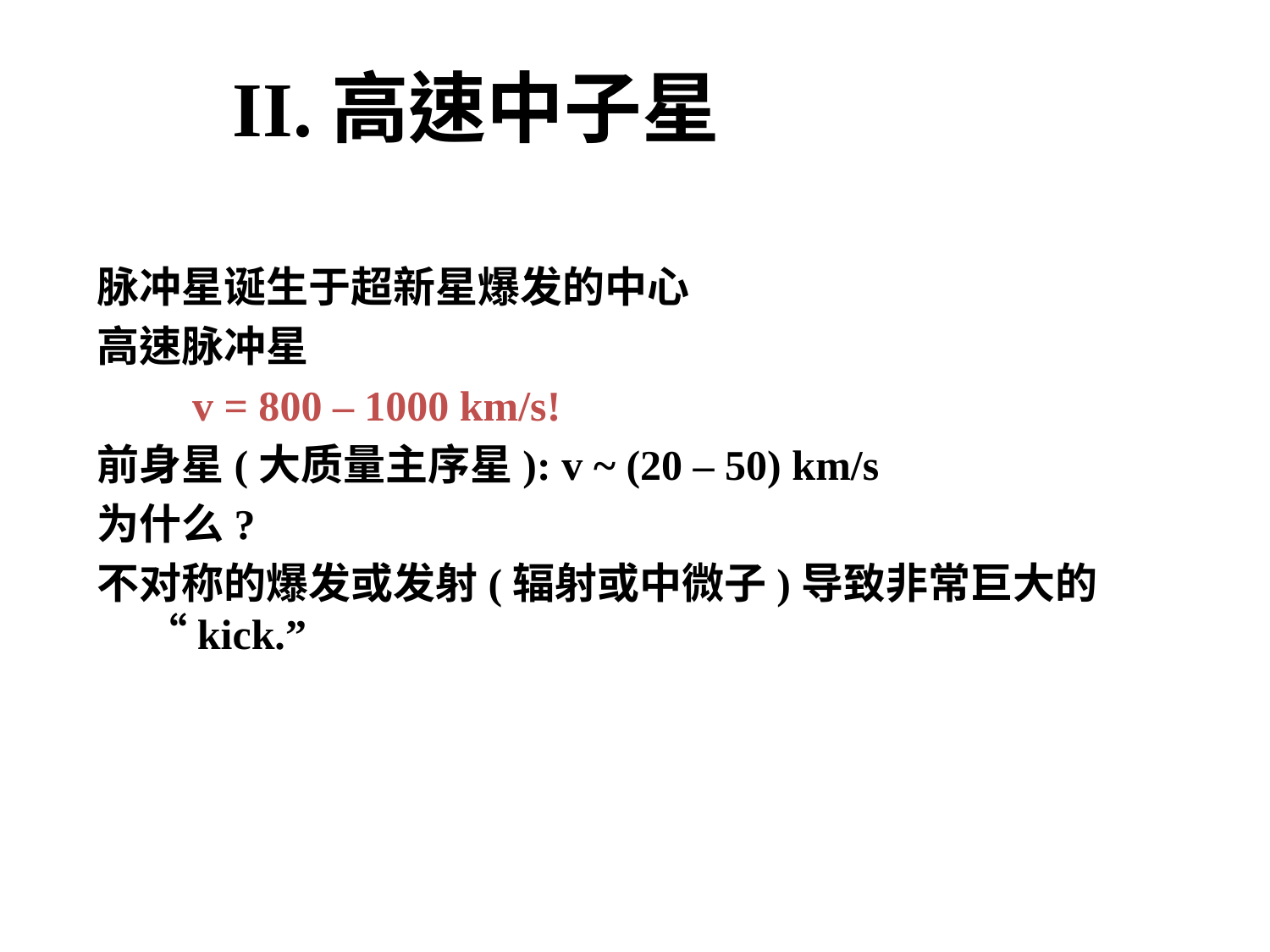

# II.高速中子星
脉冲星诞生于超新星爆发的中心
高速脉冲星
         v = 800 – 1000 km/s!
前身星(大质量主序星): v ~ (20 – 50) km/s
为什么?
不对称的爆发或发射(辐射或中微子)导致非常巨大的  “kick.”